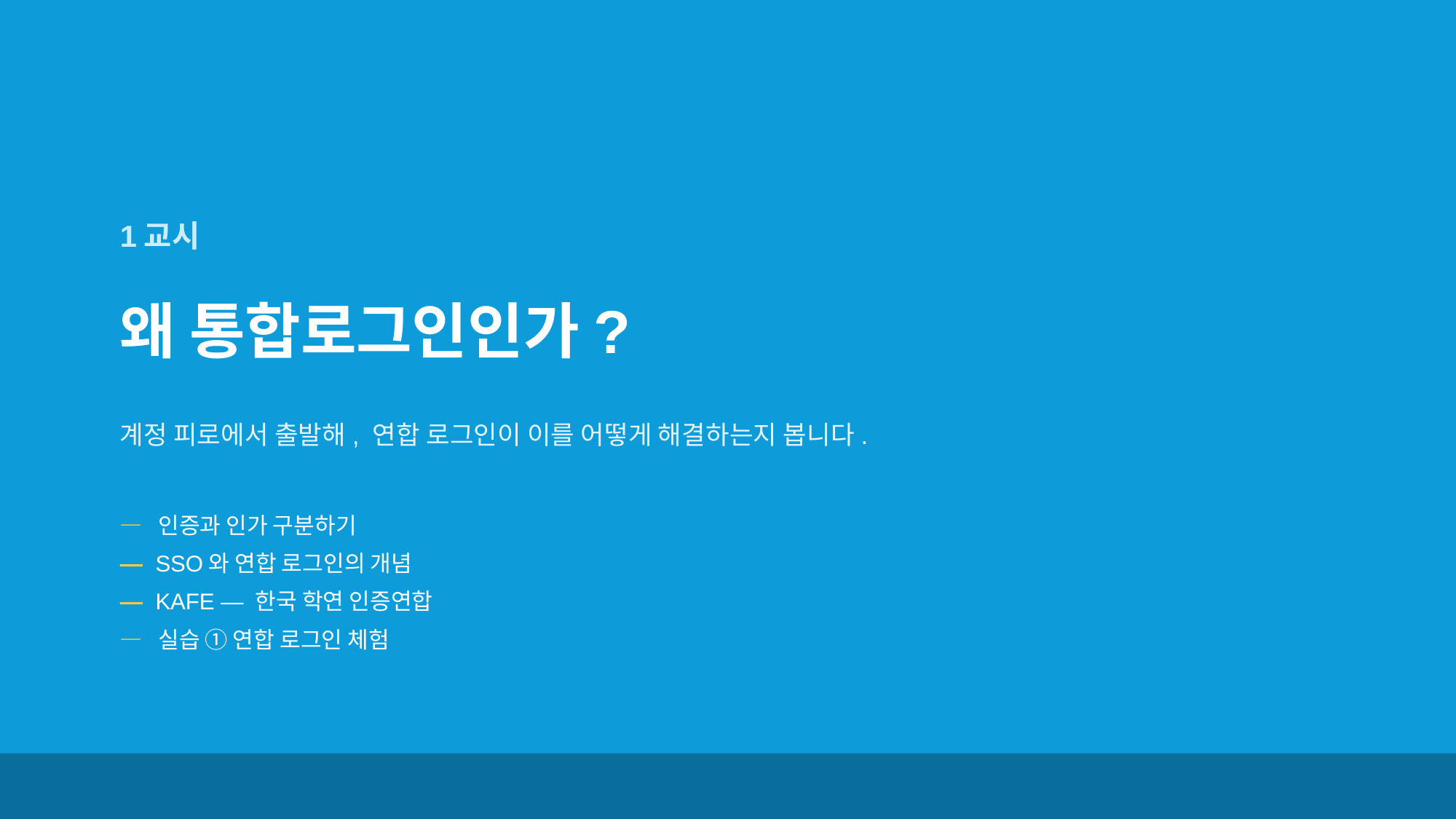

1교시
왜 통합로그인인가?
계정 피로에서 출발해, 연합 로그인이 이를 어떻게 해결하는지 봅니다.
—  인증과 인가 구분하기
—  SSO와 연합 로그인의 개념
—  KAFE — 한국 학연 인증연합
—  실습 ① 연합 로그인 체험